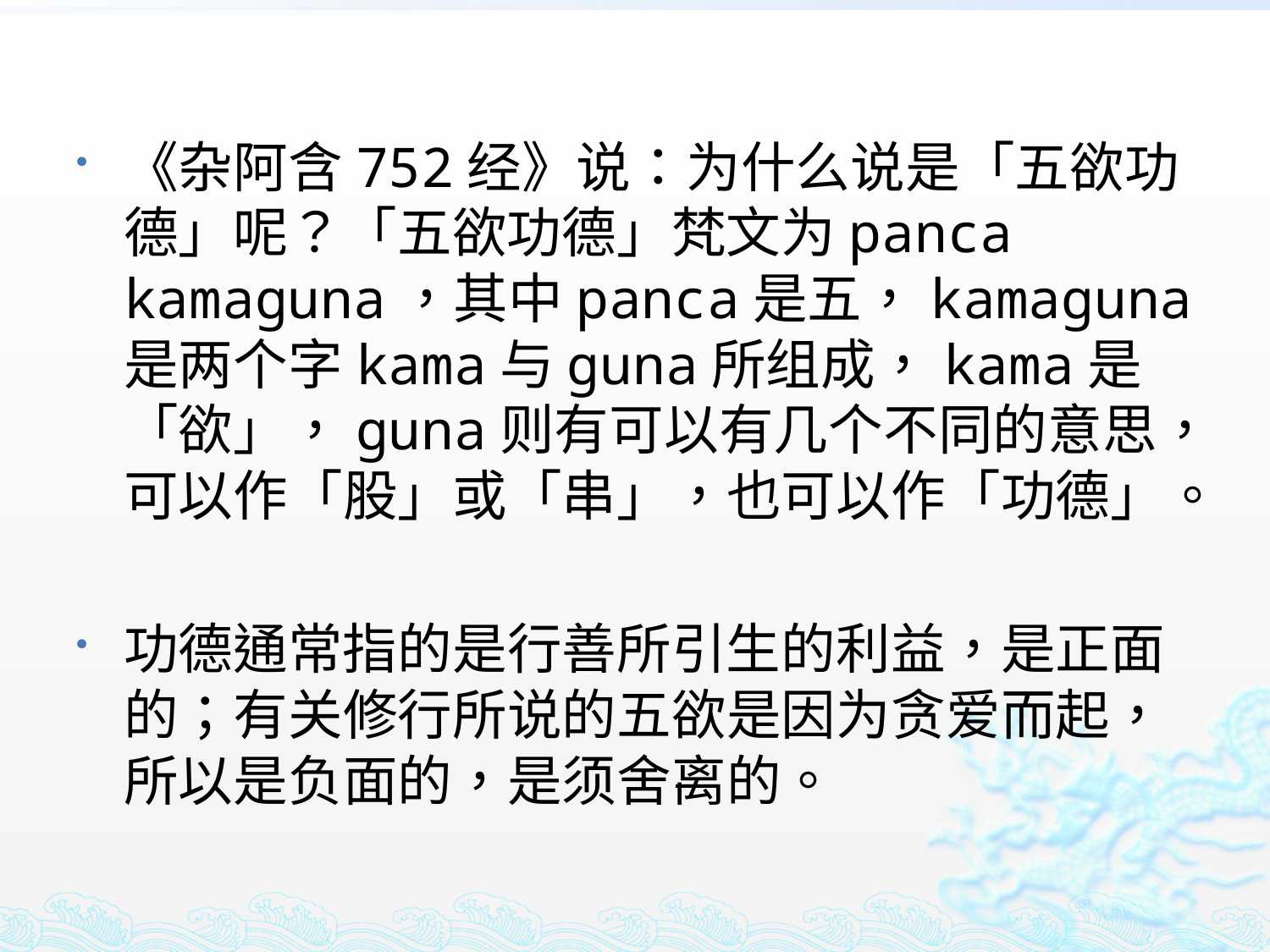

《杂阿含752经》说：为什么说是「五欲功德」呢？「五欲功德」梵文为panca kamaguna，其中panca是五，kamaguna是两个字kama与guna所组成，kama是「欲」，guna则有可以有几个不同的意思，可以作「股」或「串」，也可以作「功德」。

功德通常指的是行善所引生的利益，是正面的；有关修行所说的五欲是因为贪爱而起，所以是负面的，是须舍离的。